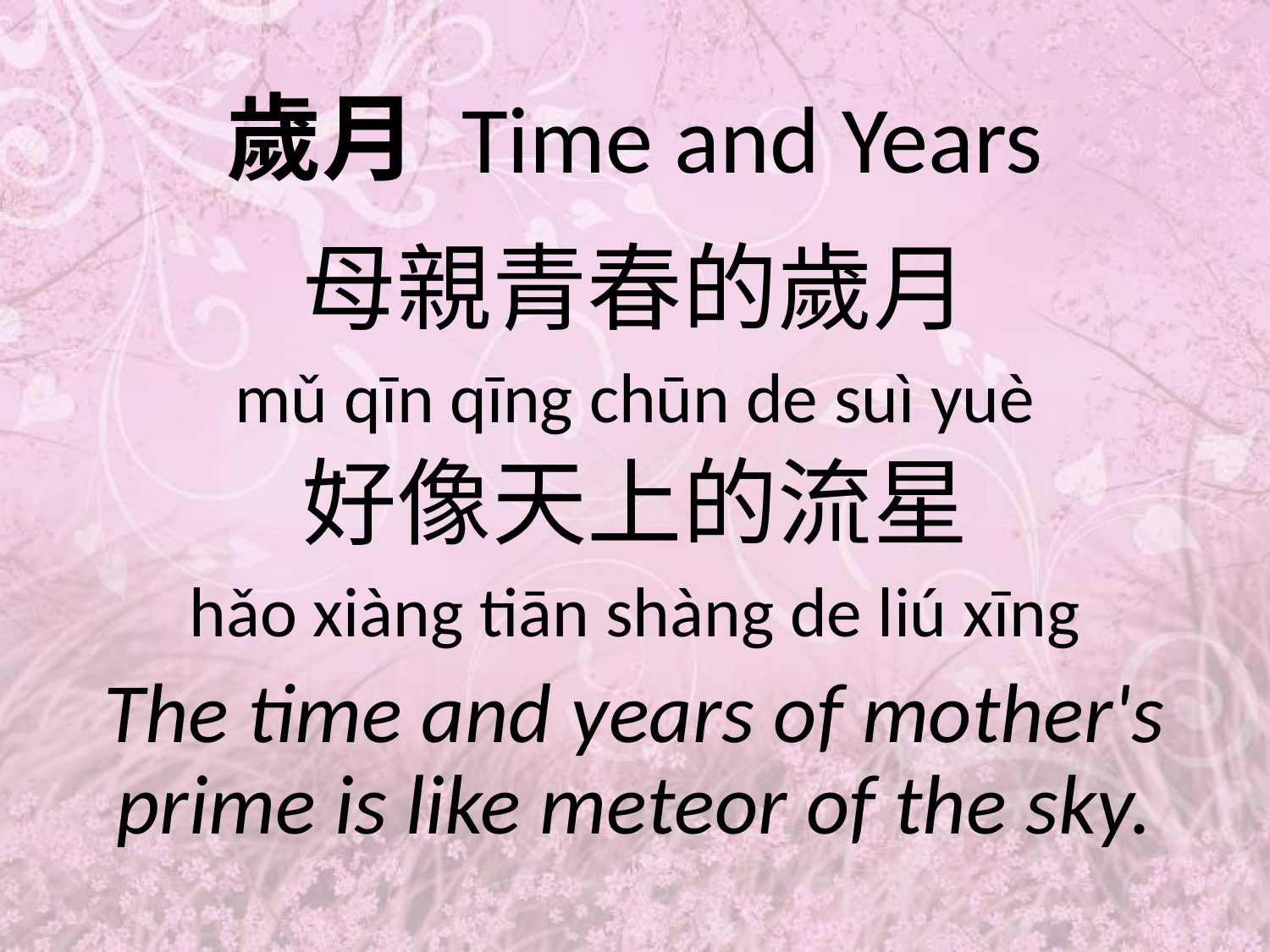

# 歲月 Time and Years
母親青春的歲月
mǔ qīn qīng chūn de suì yuè
好像天上的流星
hǎo xiàng tiān shàng de liú xīng
The time and years of mother's prime is like meteor of the sky.